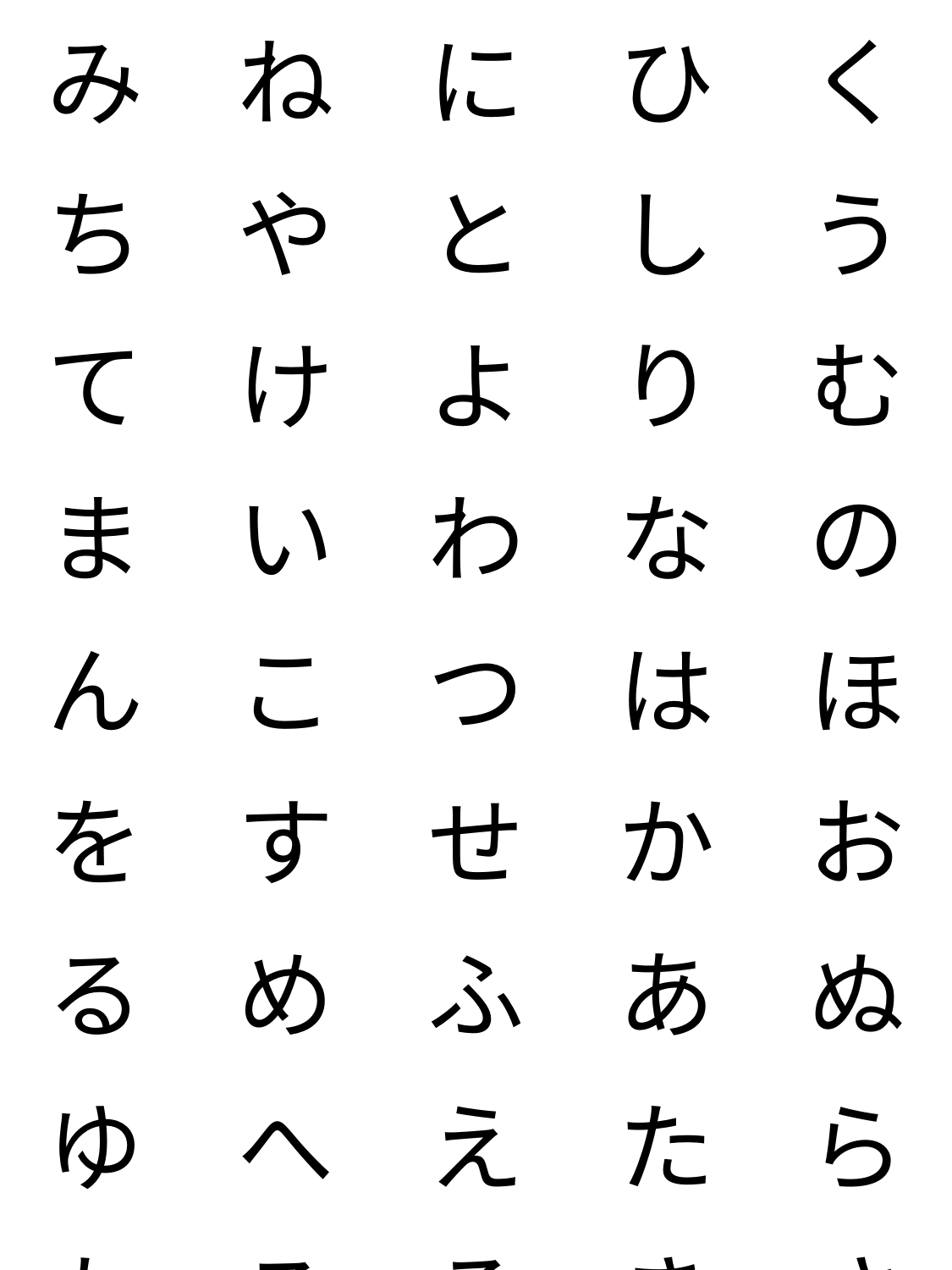

| み | ね | に | ひ | く |
| --- | --- | --- | --- | --- |
| ち | や | と | し | う |
| て | け | よ | り | む |
| ま | い | わ | な | の |
| ん | こ | つ | は | ほ |
| を | す | せ | か | お |
| る | め | ふ | あ | ぬ |
| ゆ | へ | え | た | ら |
| も | ろ | そ | き | さ |